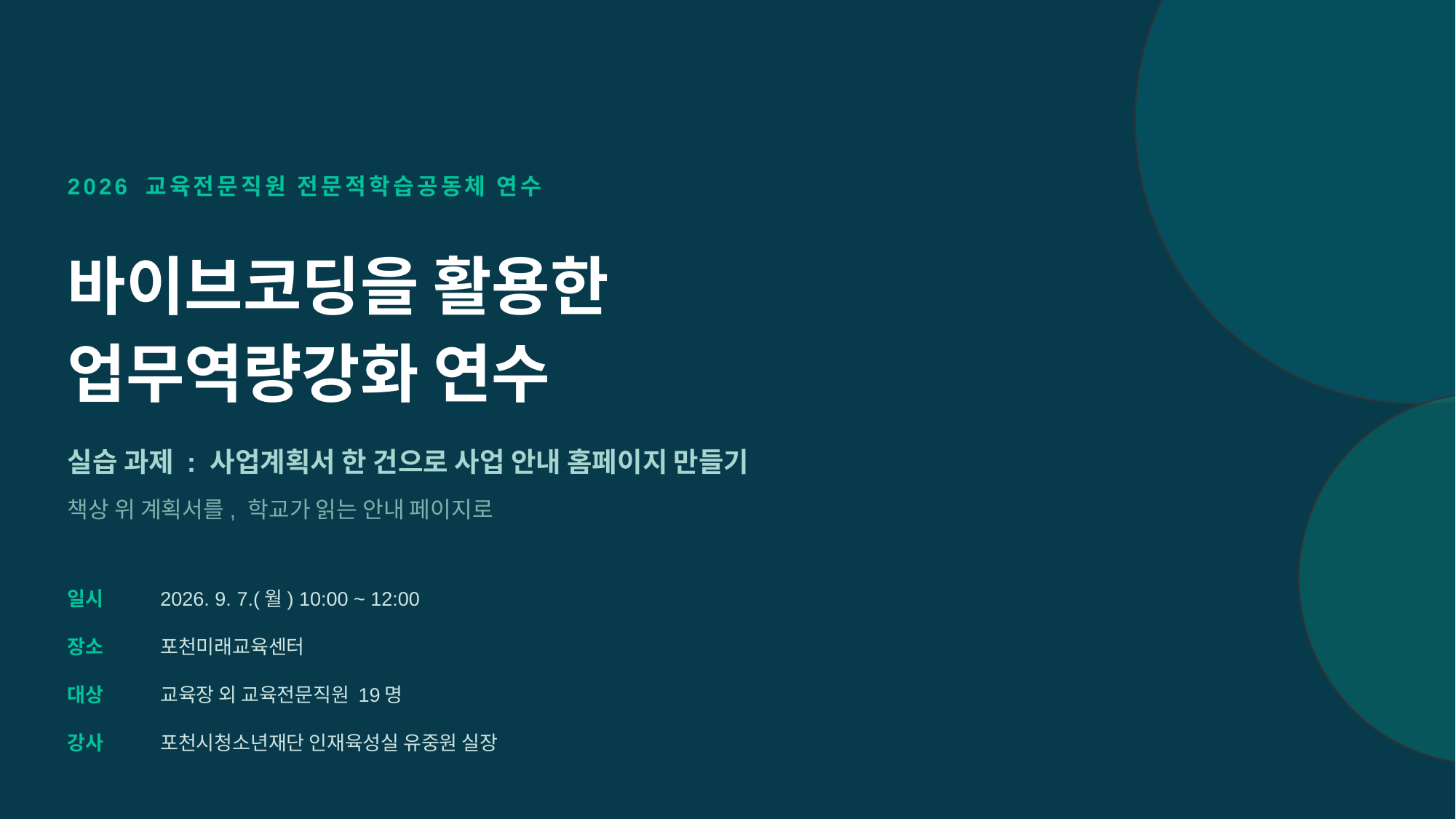

2026 교육전문직원 전문적학습공동체 연수
바이브코딩을 활용한
업무역량강화 연수

실습 과제 : 사업계획서 한 건으로 사업 안내 홈페이지 만들기
책상 위 계획서를, 학교가 읽는 안내 페이지로
일시
2026. 9. 7.(월) 10:00 ~ 12:00
장소
포천미래교육센터
대상
교육장 외 교육전문직원 19명
강사
포천시청소년재단 인재육성실 유중원 실장